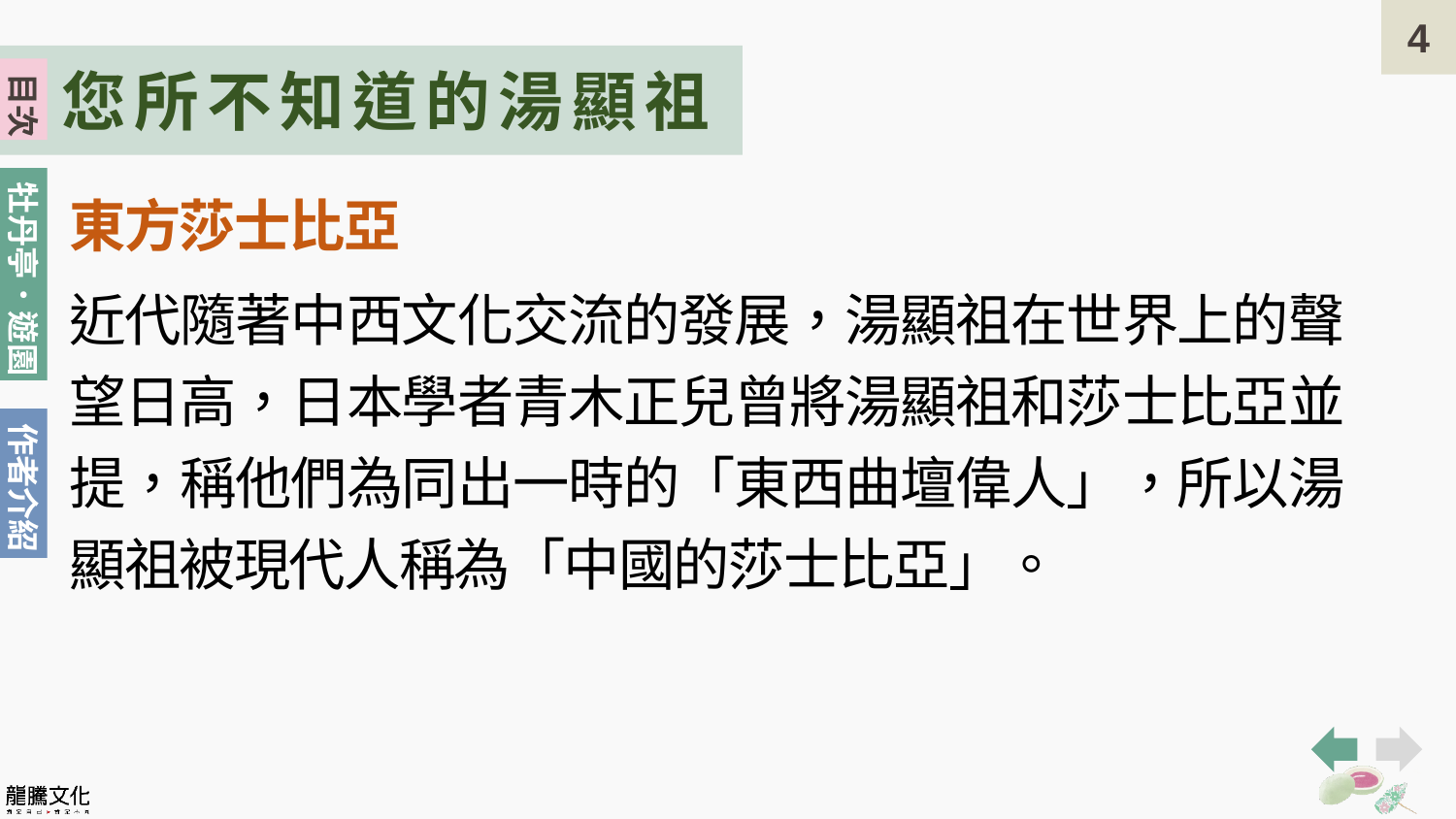

您所不知道的湯顯祖
目次
東方莎士比亞
近代隨著中西文化交流的發展，湯顯祖在世界上的聲望日高，日本學者青木正兒曾將湯顯祖和莎士比亞並提，稱他們為同出一時的「東西曲壇偉人」，所以湯顯祖被現代人稱為「中國的莎士比亞」。